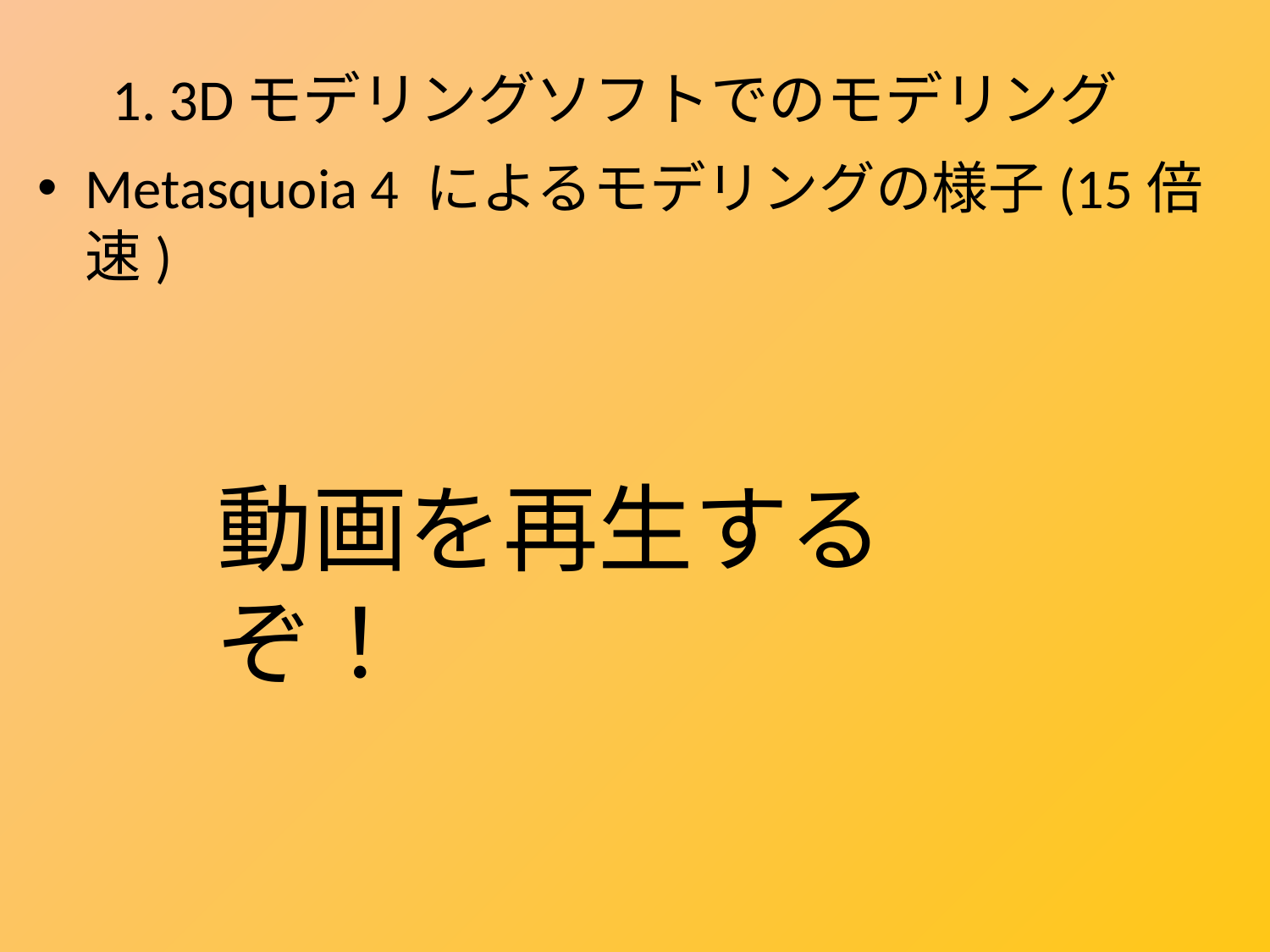

1. 3Dモデリングソフトでのモデリング
Metasquoia 4 によるモデリングの様子(15倍速)
動画を再生するぞ！